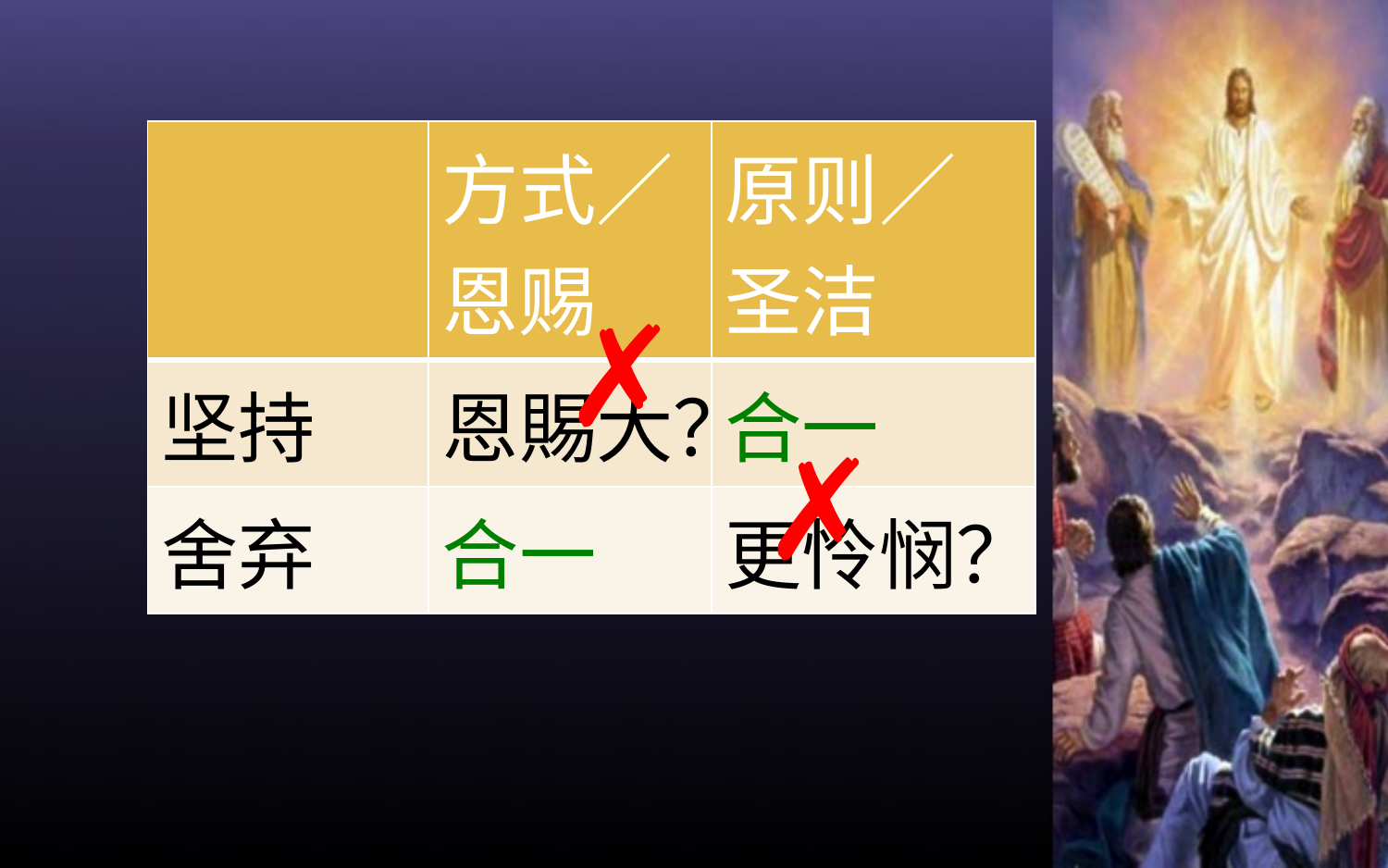

|  | 方式／恩赐 | 原则／圣洁 |
| --- | --- | --- |
| 坚持 | 恩賜大？ | 合一 |
| 舍弃 | 合一 | 更怜悯？ |
✗
✗